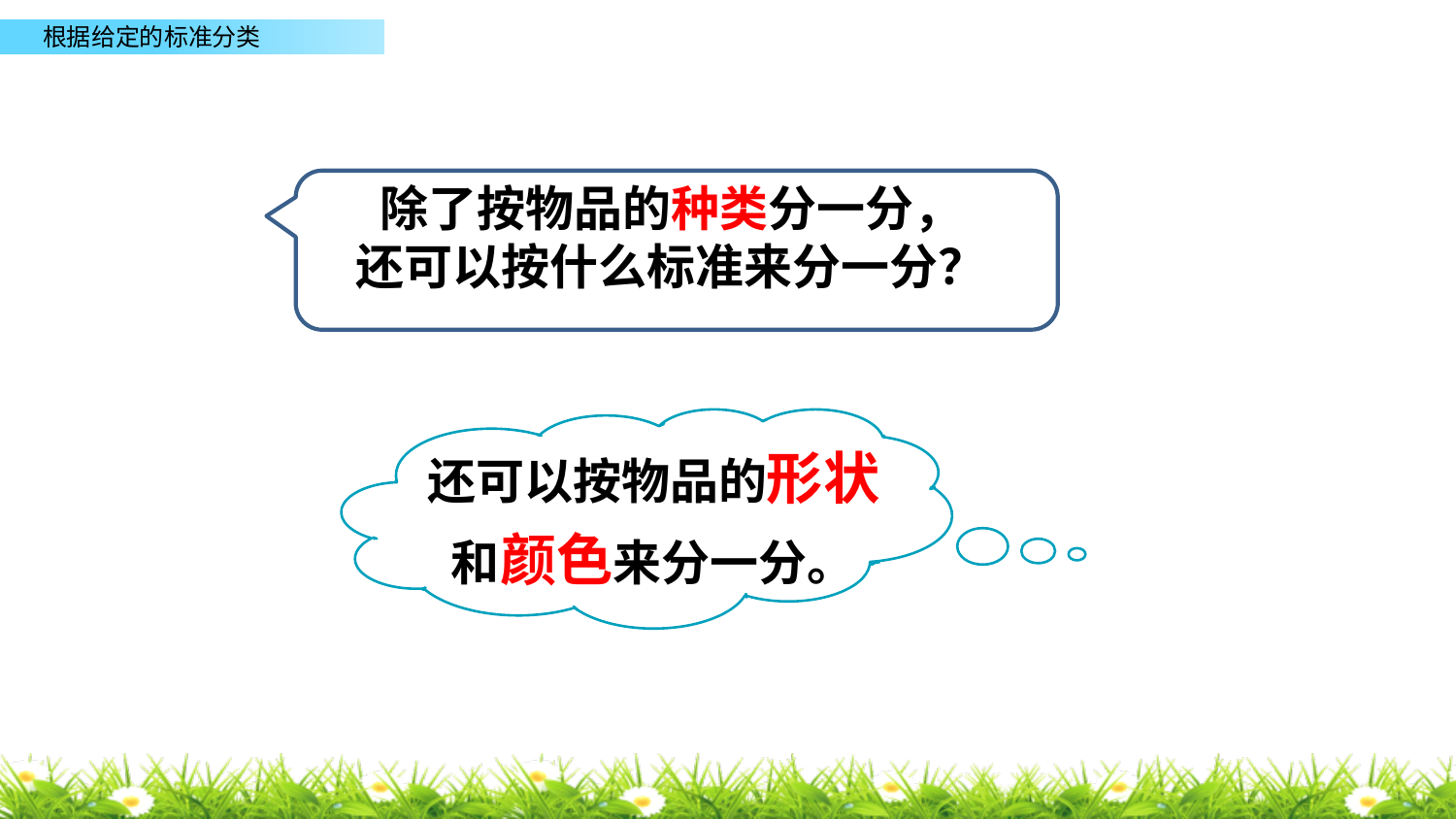

除了按物品的种类分一分，
还可以按什么标准来分一分？

还可以按物品的形状
和颜色来分一分。